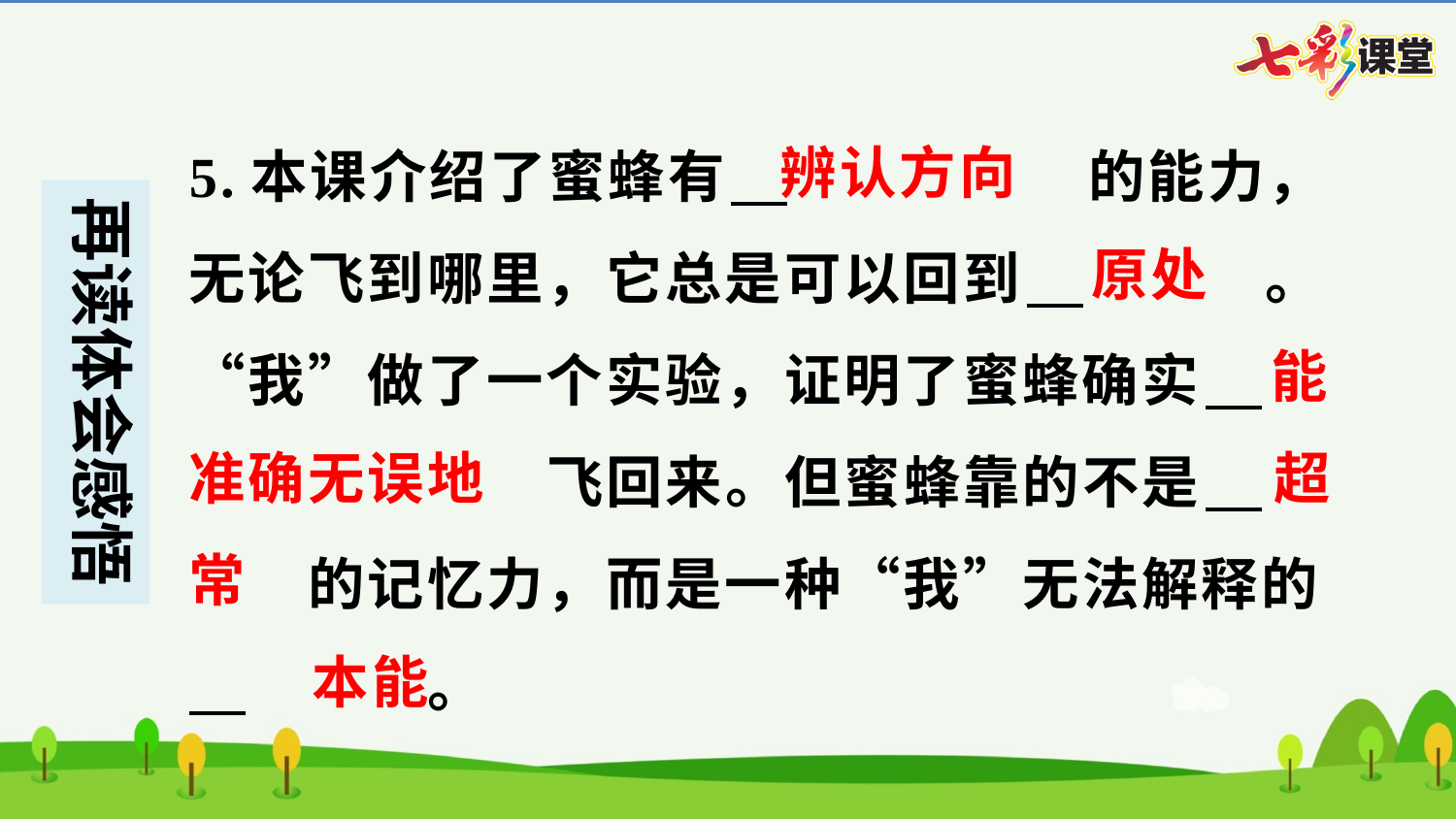

辨认方向
5.本课介绍了蜜蜂有 　辨认方向　的能力，无论飞到哪里，它总是可以回到 　原处　。“我”做了一个实验，证明了蜜蜂确实 　能准确无误地　飞回来。但蜜蜂靠的不是 　超常　的记忆力，而是一种“我”无法解释的 　本能　。
原处
能
准确无误地
超
常
本能